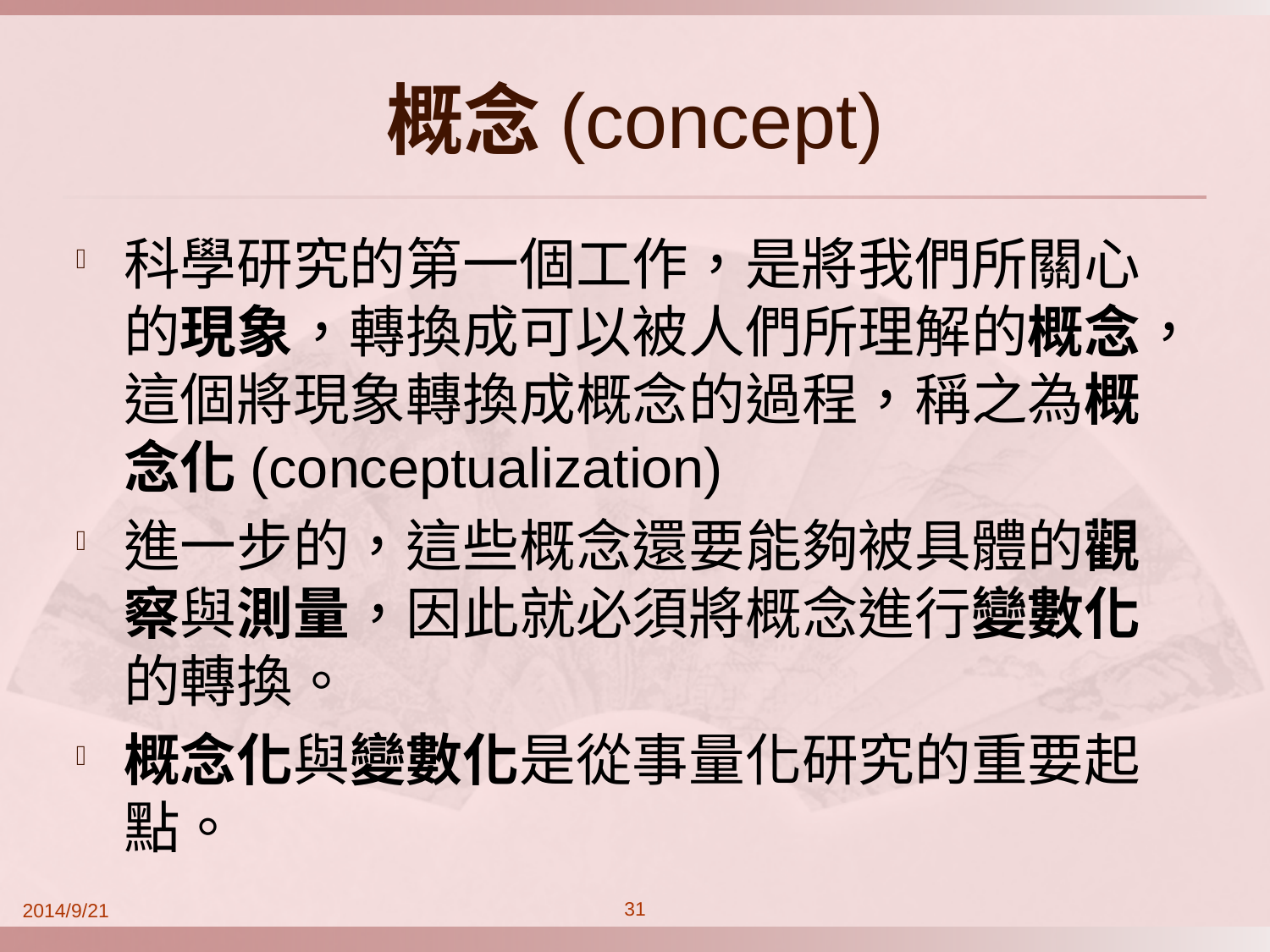

# 概念(concept)
科學研究的第一個工作，是將我們所關心的現象，轉換成可以被人們所理解的概念，這個將現象轉換成概念的過程，稱之為概念化(conceptualization)
進一步的，這些概念還要能夠被具體的觀察與測量，因此就必須將概念進行變數化的轉換。
概念化與變數化是從事量化研究的重要起點。

2014/9/21
31